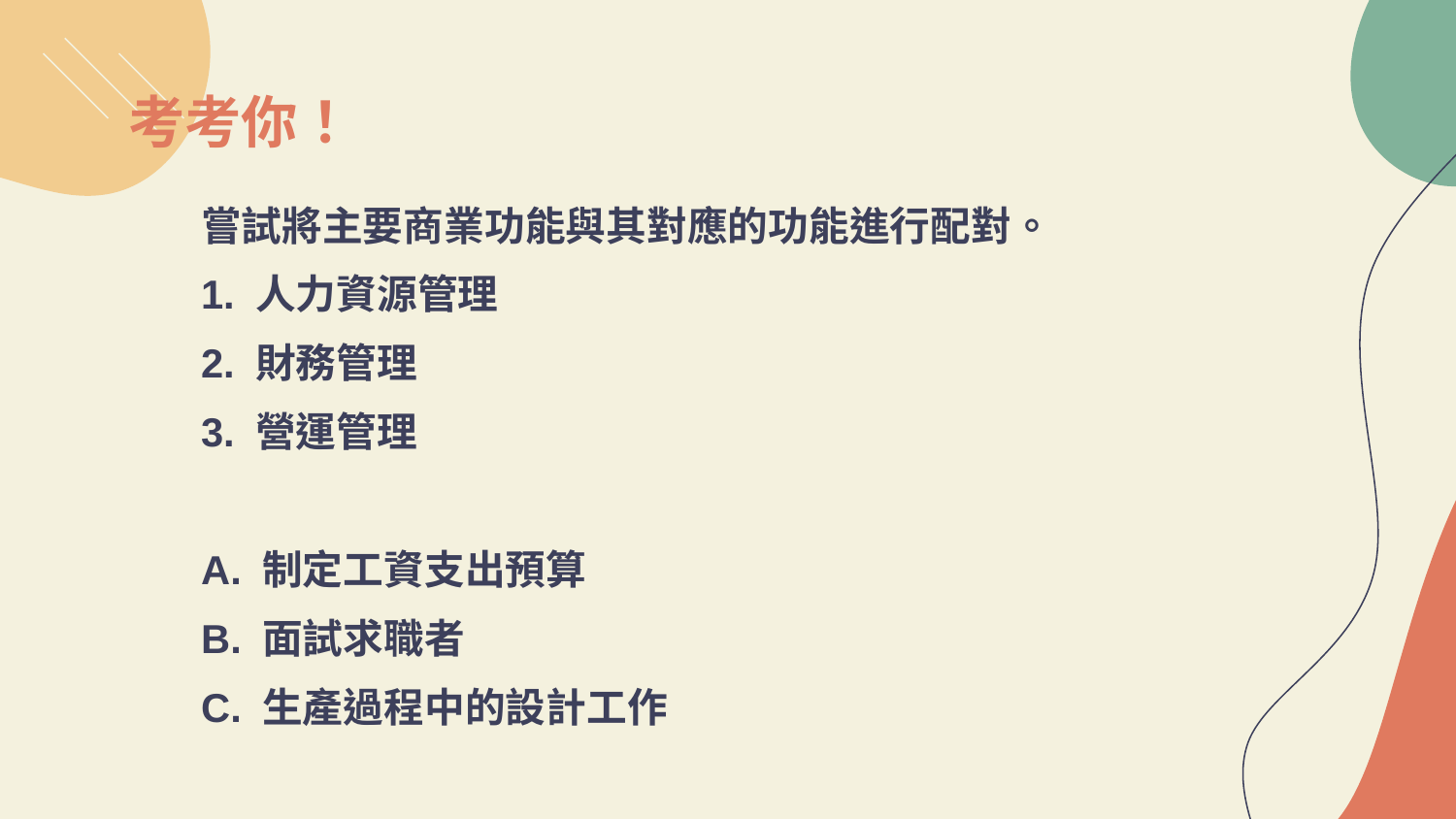

# 考考你！
嘗試將主要商業功能與其對應的功能進行配對。
1. 人力資源管理
2. 財務管理
3. 營運管理

A. 制定工資支出預算
B. 面試求職者
C. 生產過程中的設計工作